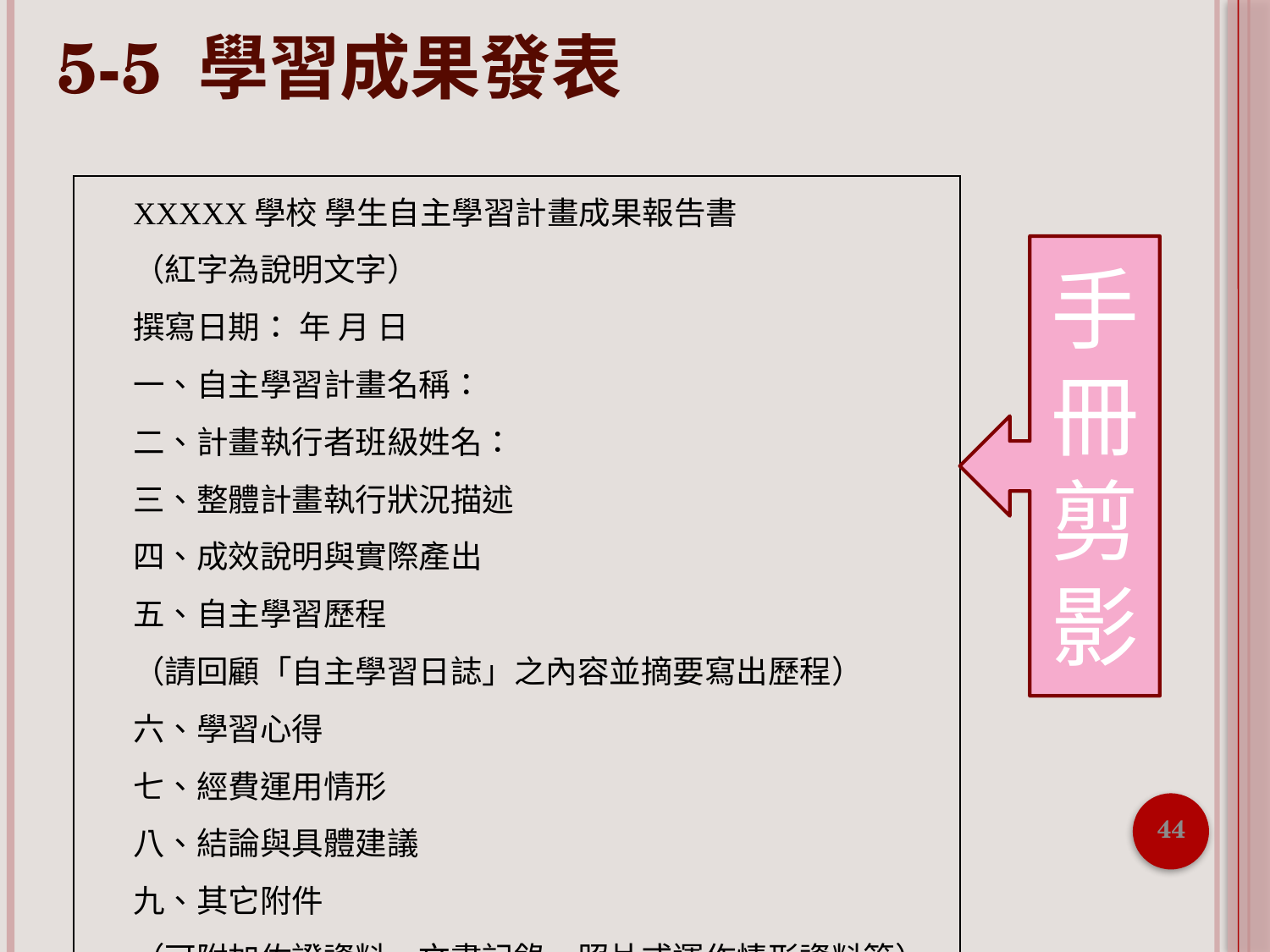

5-5 學習成果發表
| XXXXX學校 學生自主學習計畫成果報告書 （紅字為說明文字） 撰寫日期： 年 月 日 一、自主學習計畫名稱： 二、計畫執行者班級姓名： 三、整體計畫執行狀況描述 四、成效說明與實際產出 五、自主學習歷程 （請回顧「自主學習日誌」之內容並摘要寫出歷程） 六、學習心得 七、經費運用情形 八、結論與具體建議 九、其它附件 （可附加佐證資料、文書記錄、照片或運作情形資料等） |
| --- |
手冊剪影
44